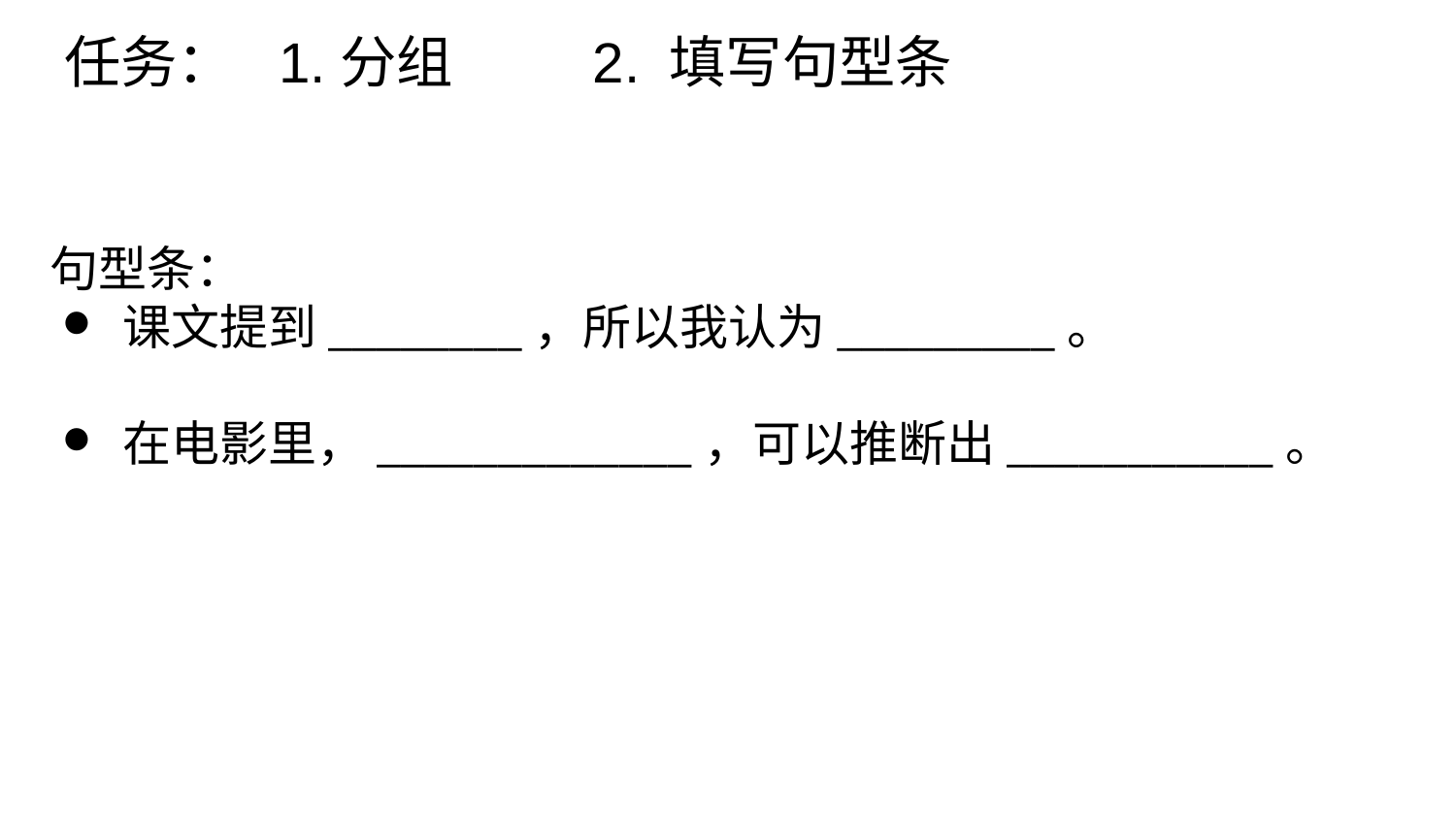

# 任务：  1.分组        2. 填写句型条
句型条：
课文提到________，所以我认为_________。
在电影里，_____________，可以推断出___________。